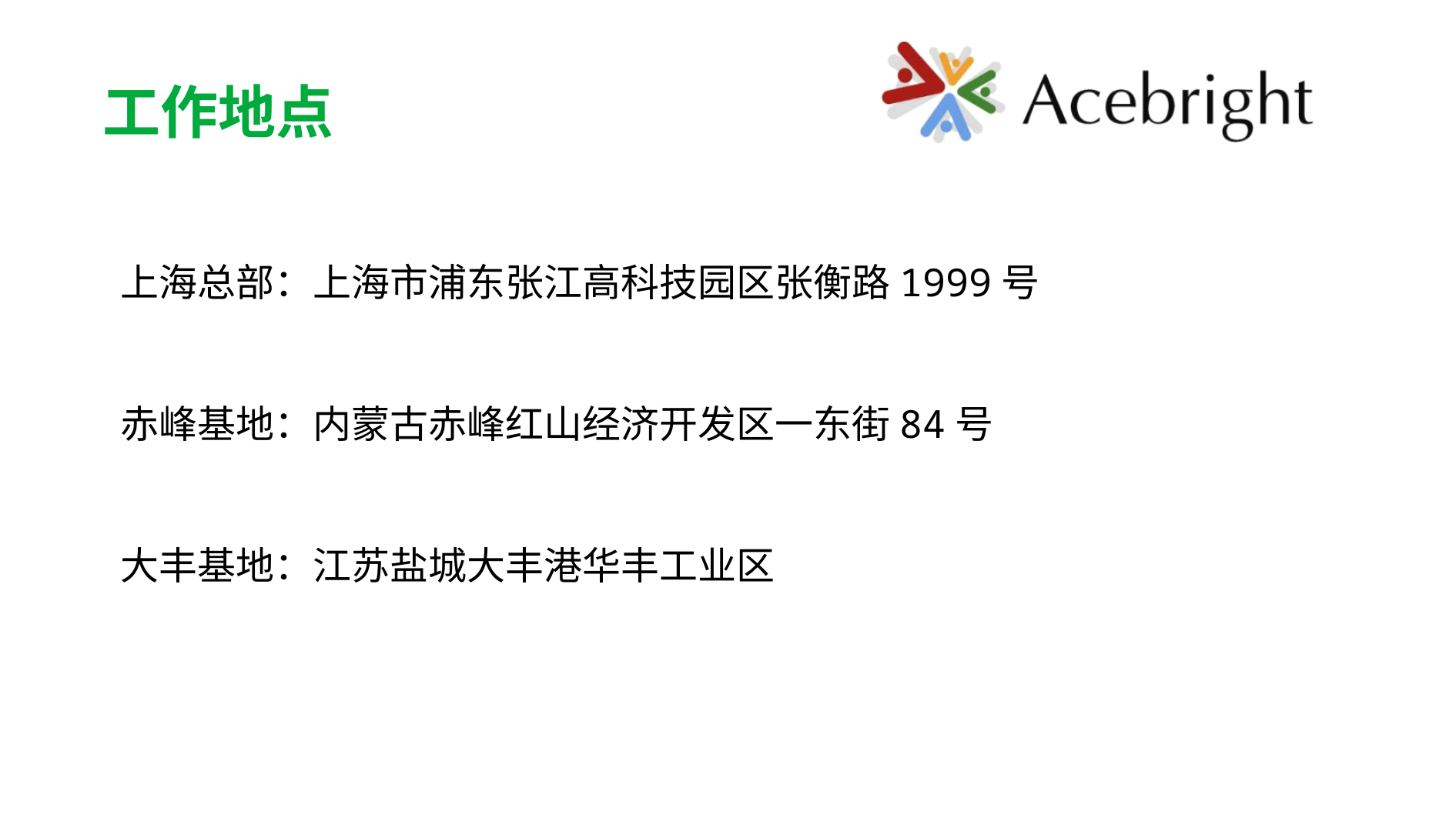

工作地点

上海总部：上海市浦东张江高科技园区张衡路1999号

赤峰基地：内蒙古赤峰红山经济开发区一东街84号

大丰基地：江苏盐城大丰港华丰工业区